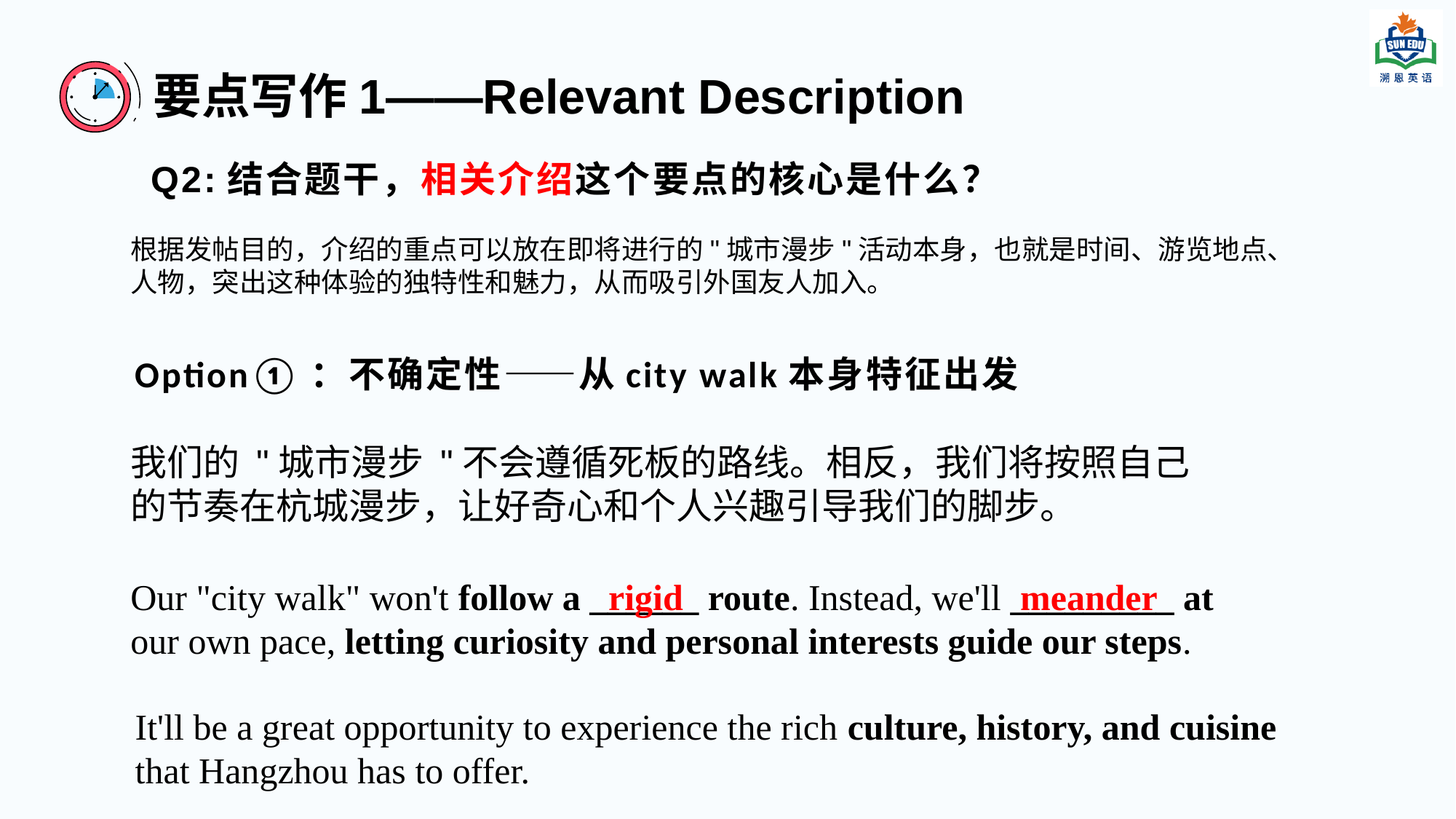

# 要点写作1——Relevant Description
Q2:结合题干，相关介绍这个要点的核心是什么？

根据发帖目的，介绍的重点可以放在即将进行的"城市漫步"活动本身，也就是时间、游览地点、人物，突出这种体验的独特性和魅力，从而吸引外国友人加入。
Option①：不确定性——从city walk本身特征出发
我们的 "城市漫步 "不会遵循死板的路线。相反，我们将按照自己的节奏在杭城漫步，让好奇心和个人兴趣引导我们的脚步。
Our "city walk" won't follow a ______ route. Instead, we'll _________ at our own pace, letting curiosity and personal interests guide our steps.
rigid
meander
It'll be a great opportunity to experience the rich culture, history, and cuisine that Hangzhou has to offer.